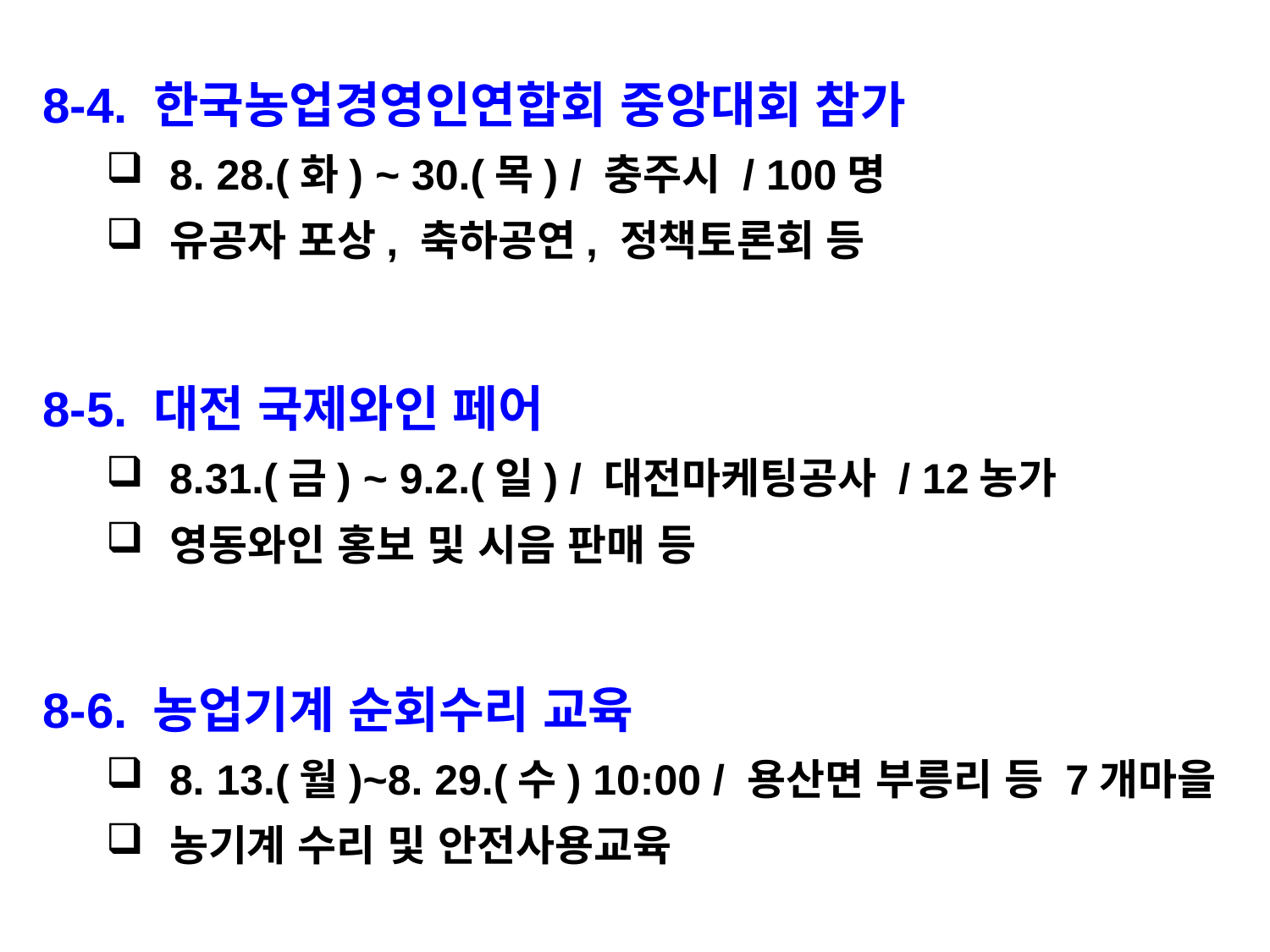

8-4. 한국농업경영인연합회 중앙대회 참가
8. 28.(화) ~ 30.(목) / 충주시 / 100명
유공자 포상, 축하공연, 정책토론회 등

8-5. 대전 국제와인 페어
8.31.(금) ~ 9.2.(일) / 대전마케팅공사 / 12농가
영동와인 홍보 및 시음 판매 등
8-6. 농업기계 순회수리 교육
8. 13.(월)~8. 29.(수) 10:00 / 용산면 부릉리 등 7개마을
농기계 수리 및 안전사용교육